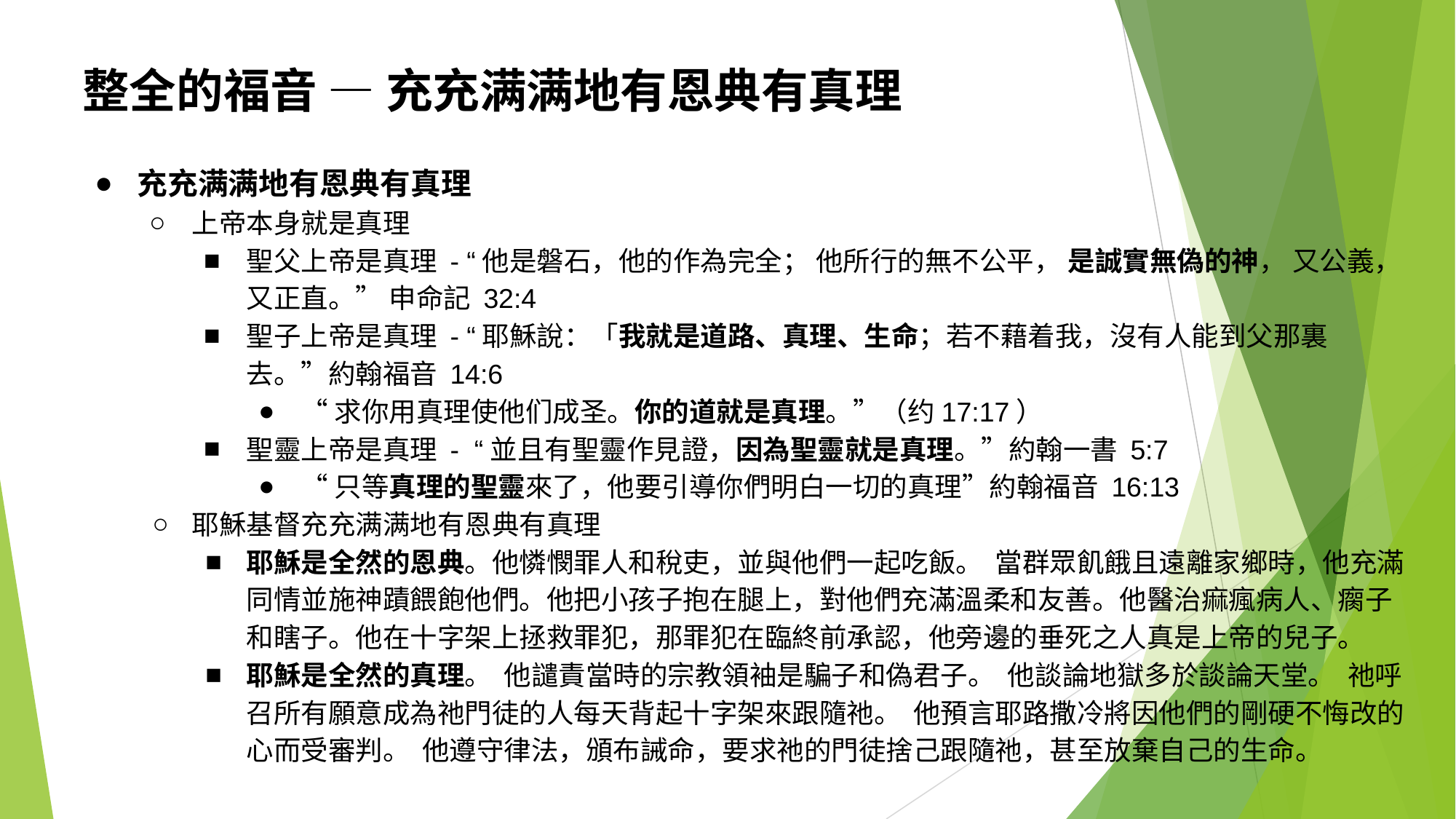

整全的福音 — 充充满满地有恩典有真理

充充满满地有恩典有真理
上帝本身就是真理
聖父上帝是真理 - “他是磐石，他的作為完全； 他所行的無不公平， 是誠實無偽的神， 又公義，又正直。” 申命記‬ ‭32‬:‭4‬ ‭
聖子上帝是真理 - “耶穌說：「我就是道路、真理、生命；若不藉着我，沒有人能到父那裏去。”‭‭約翰福音‬ ‭14‬:‭6‬ ‭
“求你用真理使他们成圣。你的道就是真理。”（约17:17）
聖靈上帝是真理 -  “並且有聖靈作見證，因為聖靈就是真理。”約翰一書‬ ‭5‬:‭7‬ ‭
“只等真理的聖靈來了，他要引導你們明白一切的真理”約翰福音‬ ‭16‬:‭13‬ ‭
耶穌基督充充满满地有恩典有真理
耶穌是全然的恩典。他憐憫罪人和稅吏，並與他們一起吃飯。  當群眾飢餓且遠離家鄉時，他充滿同情並施神蹟餵飽他們。他把小孩子抱在腿上，對他們充滿溫柔和友善。他醫治痲瘋病人、瘸子和瞎子。他在十字架上拯救罪犯，那罪犯在臨終前承認，他旁邊的垂死之人真是上帝的兒子。
耶穌是全然的真理。  他譴責當時的宗教領袖是騙子和偽君子。  他談論地獄多於談論天堂。  祂呼召所有願意成為祂門徒的人每天背起十字架來跟隨祂。  他預言耶路撒冷將因他們的剛硬不悔改的心而受審判。  他遵守律法，頒布誡命，要求祂的門徒捨己跟隨祂，甚至放棄自己的生命。